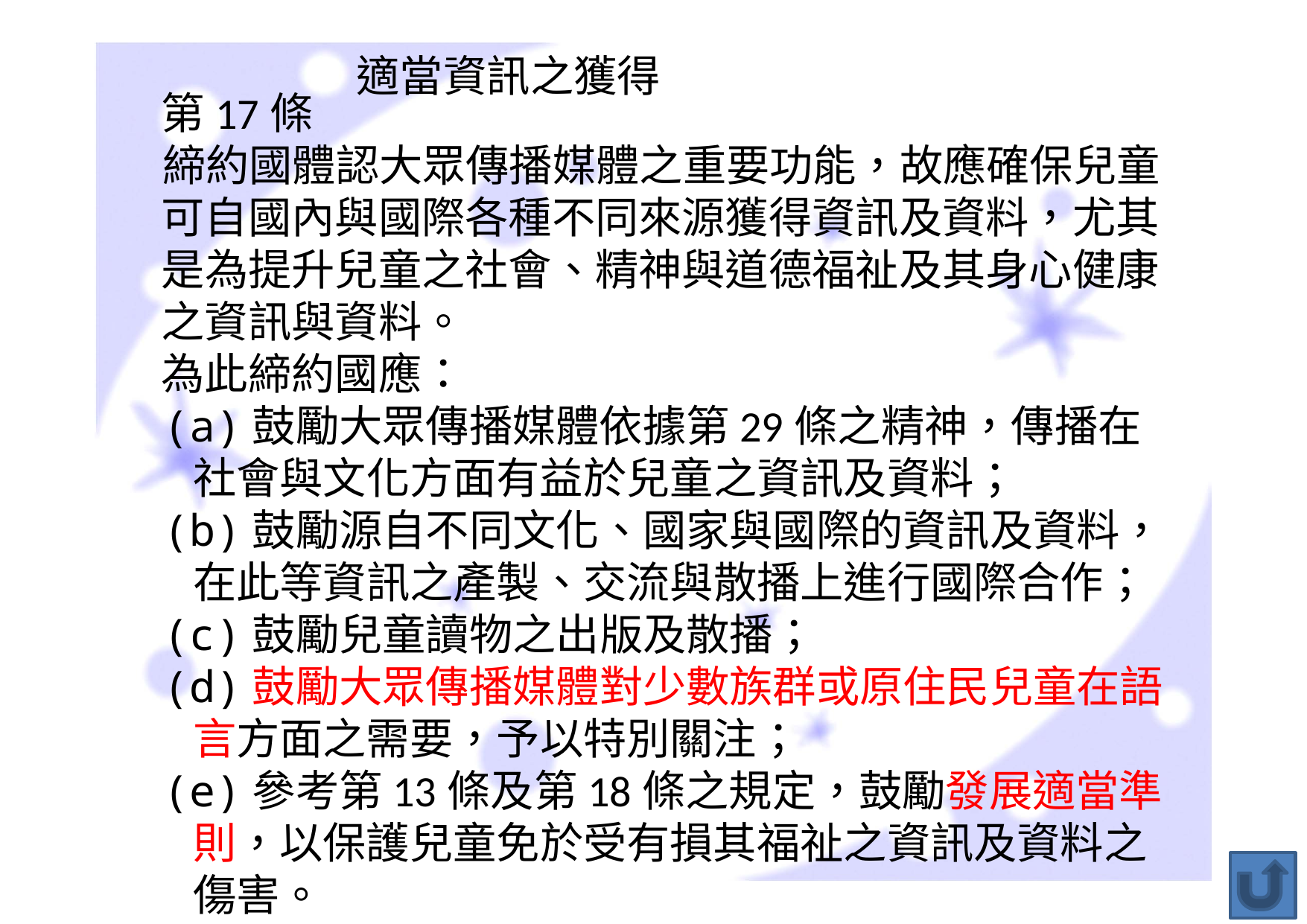

適當資訊之獲得
第17條
締約國體認大眾傳播媒體之重要功能，故應確保兒童可自國內與國際各種不同來源獲得資訊及資料，尤其是為提升兒童之社會、精神與道德福祉及其身心健康之資訊與資料。
為此締約國應：
(a)鼓勵大眾傳播媒體依據第29條之精神，傳播在社會與文化方面有益於兒童之資訊及資料；
(b)鼓勵源自不同文化、國家與國際的資訊及資料，在此等資訊之產製、交流與散播上進行國際合作；
(c)鼓勵兒童讀物之出版及散播；
(d)鼓勵大眾傳播媒體對少數族群或原住民兒童在語言方面之需要，予以特別關注；
(e)參考第13條及第18條之規定，鼓勵發展適當準則，以保護兒童免於受有損其福祉之資訊及資料之傷害。